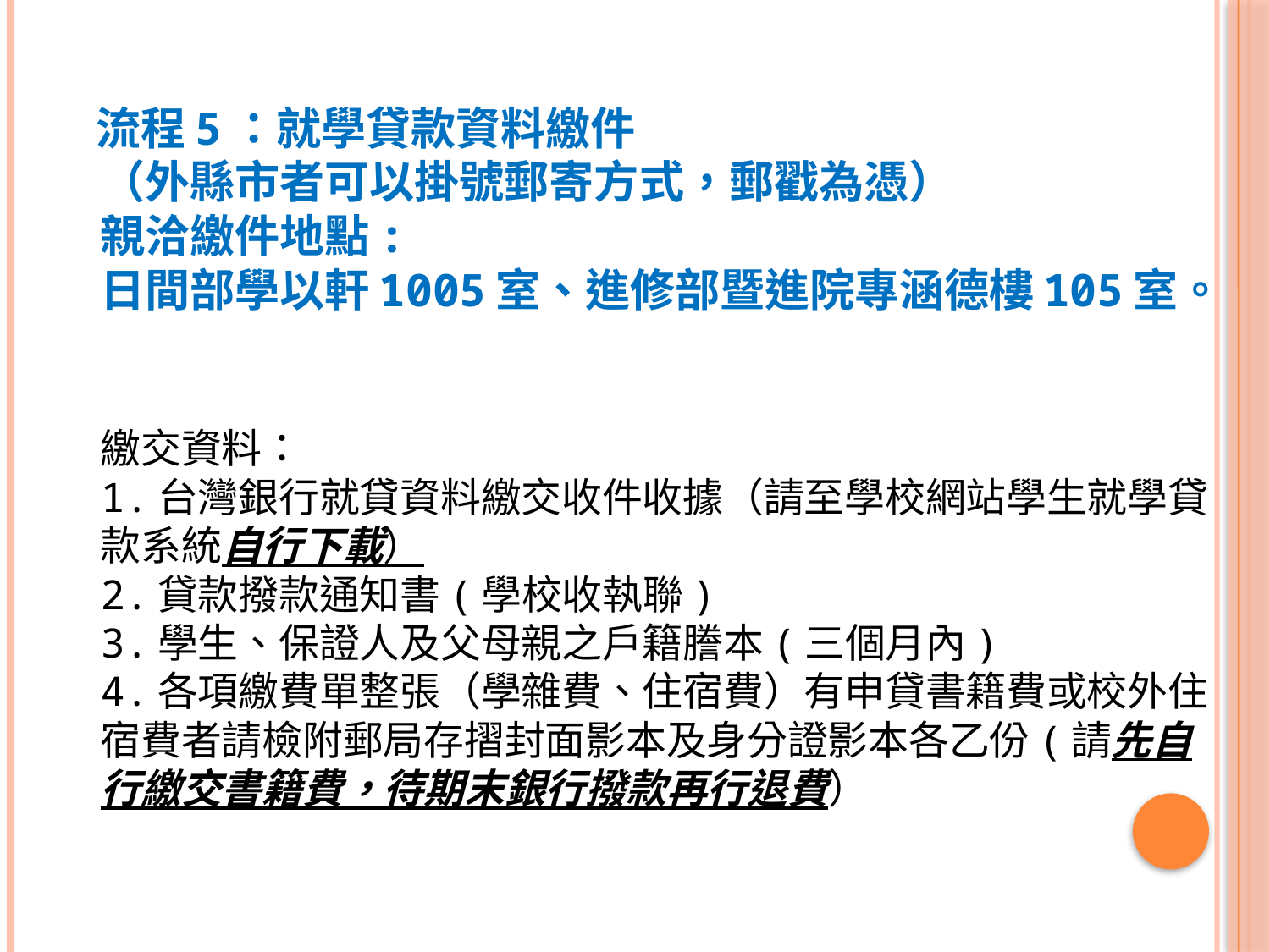

# 流程5：就學貸款資料繳件 （外縣市者可以掛號郵寄方式，郵戳為憑） 親洽繳件地點: 日間部學以軒1005室、進修部暨進院專涵德樓105室。 繳交資料： 1.台灣銀行就貸資料繳交收件收據（請至學校網站學生就學貸款系統自行下載） 2.貸款撥款通知書(學校收執聯) 3.學生、保證人及父母親之戶籍謄本(三個月內) 4.各項繳費單整張（學雜費、住宿費）有申貸書籍費或校外住宿費者請檢附郵局存摺封面影本及身分證影本各乙份(請先自行繳交書籍費，待期末銀行撥款再行退費）